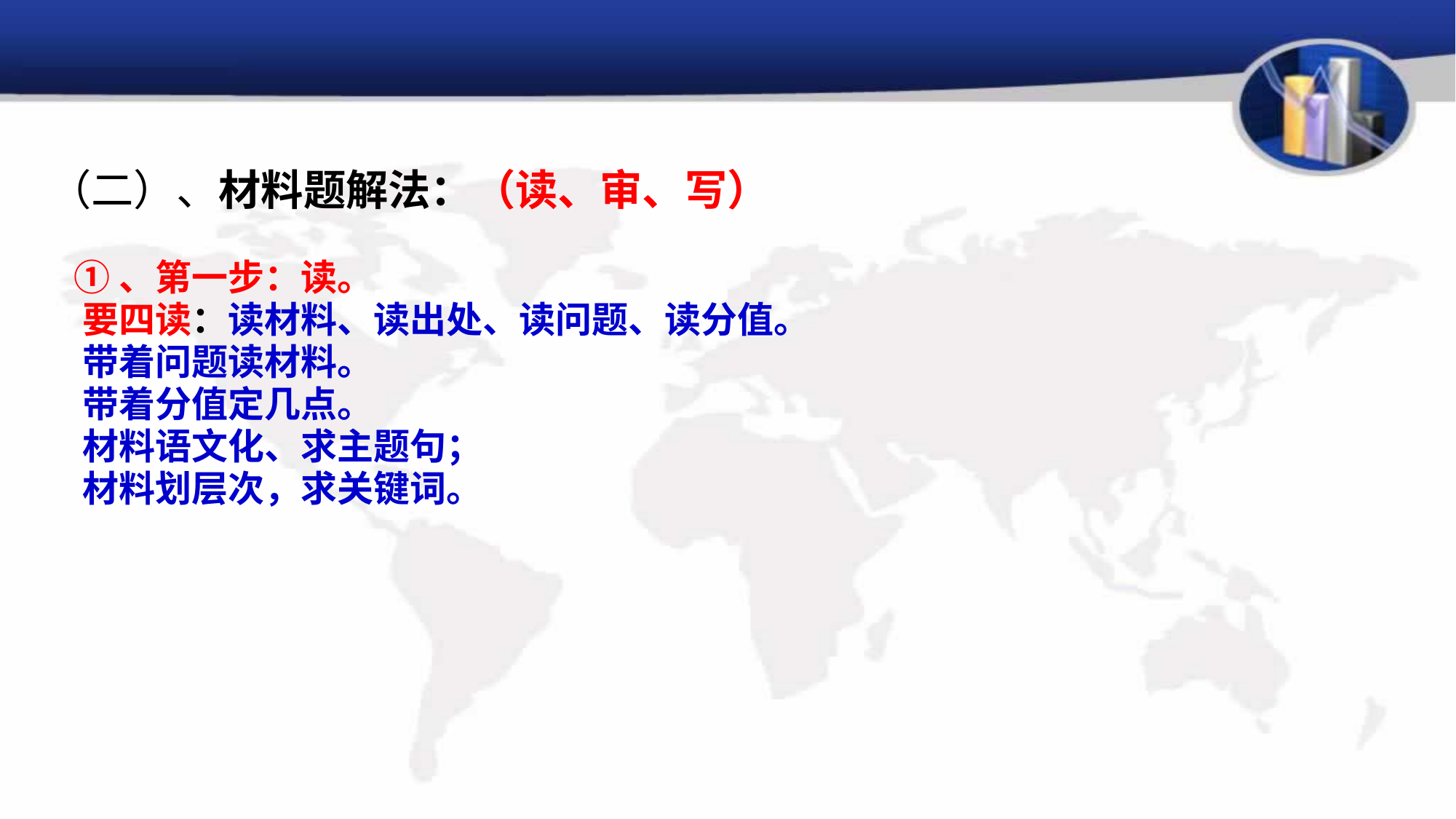

（二）、材料题解法：（读、审、写）

   ①、第一步：读。
   要四读：读材料、读出处、读问题、读分值。
   带着问题读材料。
   带着分值定几点。
   材料语文化、求主题句；
   材料划层次，求关键词。